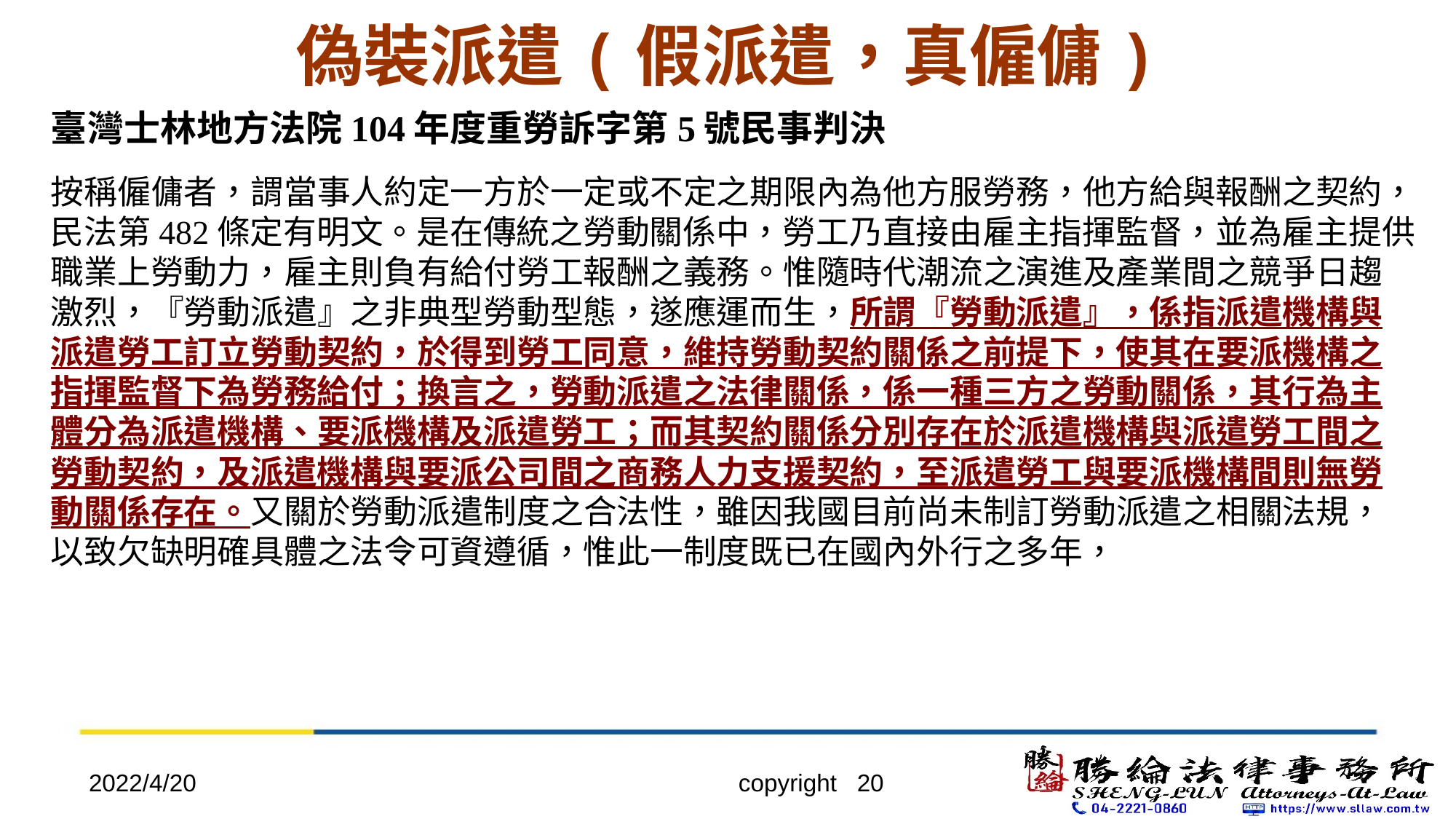

# 偽裝派遣(假派遣，真僱傭)
臺灣士林地方法院104年度重勞訴字第5號民事判決

按稱僱傭者，謂當事人約定一方於一定或不定之期限內為他方服勞務，他方給與報酬之契約，民法第482條定有明文。是在傳統之勞動關係中，勞工乃直接由雇主指揮監督，並為雇主提供職業上勞動力，雇主則負有給付勞工報酬之義務。惟隨時代潮流之演進及產業間之競爭日趨激烈，『勞動派遣』之非典型勞動型態，遂應運而生，所謂『勞動派遣』，係指派遣機構與派遣勞工訂立勞動契約，於得到勞工同意，維持勞動契約關係之前提下，使其在要派機構之指揮監督下為勞務給付；換言之，勞動派遣之法律關係，係一種三方之勞動關係，其行為主體分為派遣機構、要派機構及派遣勞工；而其契約關係分別存在於派遣機構與派遣勞工間之勞動契約，及派遣機構與要派公司間之商務人力支援契約，至派遣勞工與要派機構間則無勞動關係存在。又關於勞動派遣制度之合法性，雖因我國目前尚未制訂勞動派遣之相關法規，以致欠缺明確具體之法令可資遵循，惟此一制度既已在國內外行之多年，
2022/4/20
copyright   20